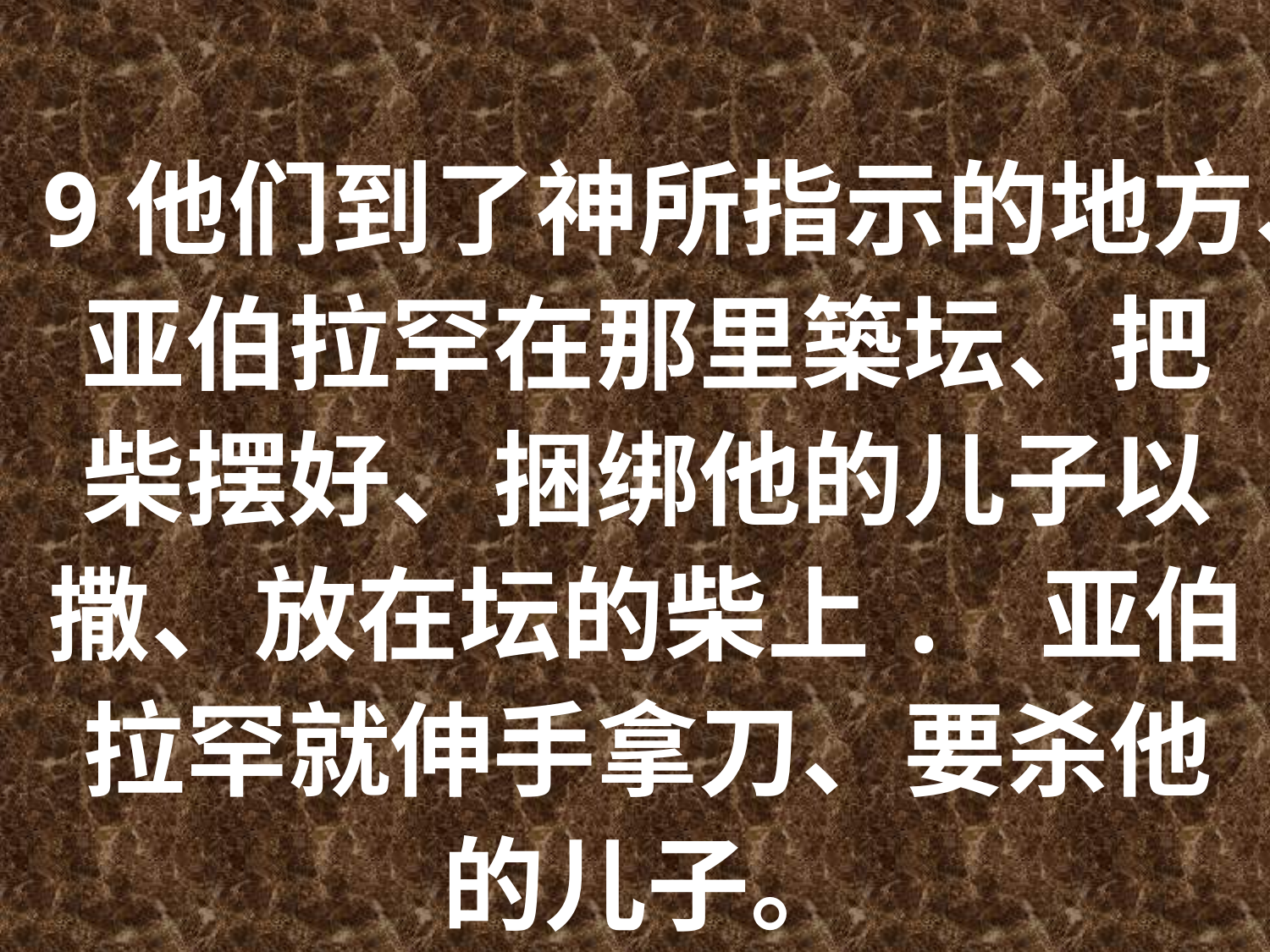

9他们到了神所指示的地方、亚伯拉罕在那里築坛、把柴摆好、捆绑他的儿子以撒、放在坛的柴上. 亚伯拉罕就伸手拿刀、要杀他的儿子。